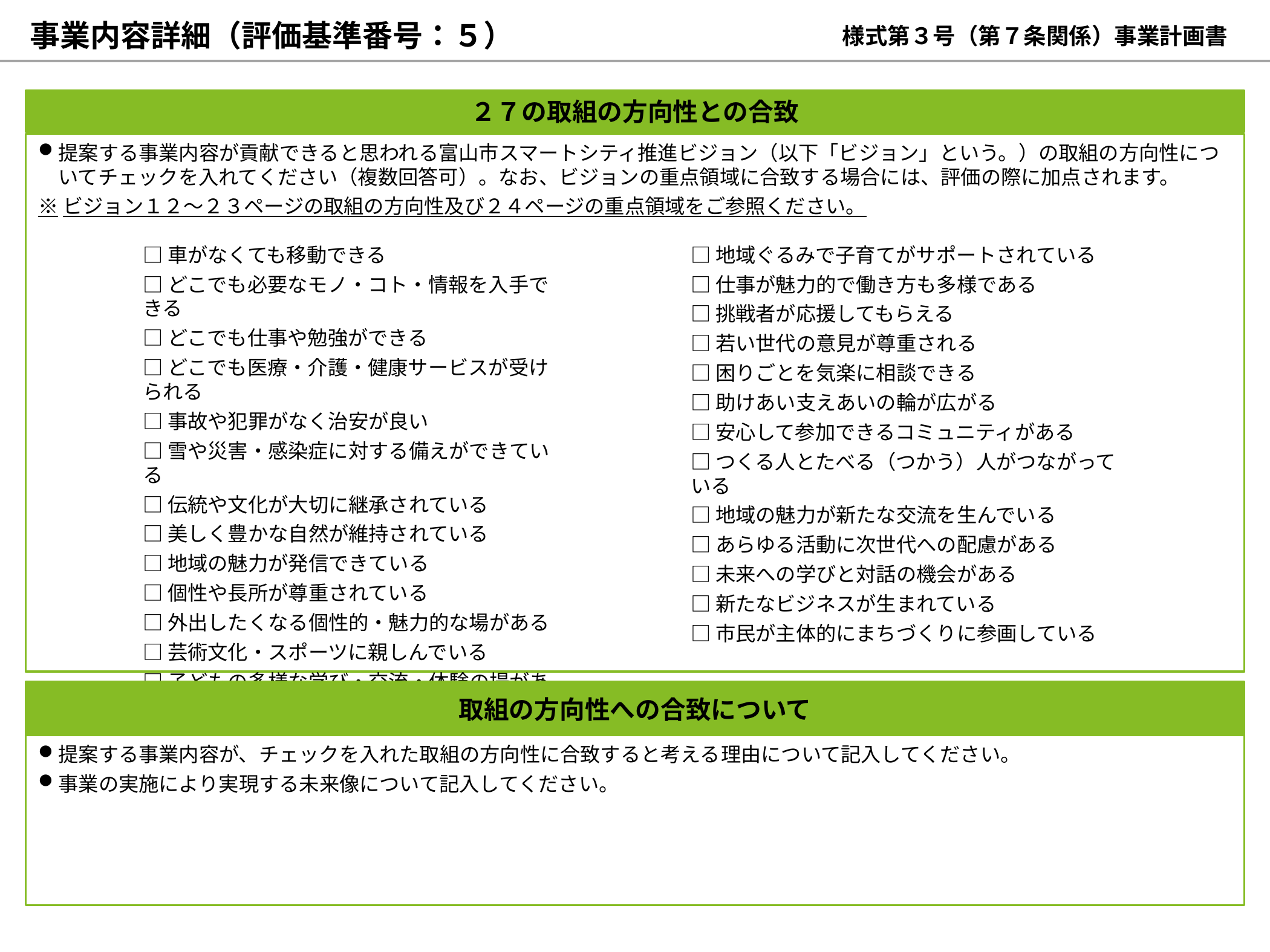

事業内容詳細（評価基準番号：５）
様式第３号（第７条関係）事業計画書

２７の取組の方向性との合致

提案する事業内容が貢献できると思われる富山市スマートシティ推進ビジョン（以下「ビジョン」という。）の取組の方向性についてチェックを入れてください（複数回答可）。なお、ビジョンの重点領域に合致する場合には、評価の際に加点されます。
※ビジョン１２～２３ページの取組の方向性及び２４ページの重点領域をご参照ください。

□車がなくても移動できる
□どこでも必要なモノ・コト・情報を入手できる
□どこでも仕事や勉強ができる
□どこでも医療・介護・健康サービスが受けられる
□事故や犯罪がなく治安が良い
□雪や災害・感染症に対する備えができている
□伝統や文化が大切に継承されている
□美しく豊かな自然が維持されている
□地域の魅力が発信できている
□個性や長所が尊重されている
□外出したくなる個性的・魅力的な場がある
□芸術文化・スポーツに親しんでいる
□子どもの多様な学び・交流・体験の場がある
□学校に行くのが楽しみになる

□地域ぐるみで子育てがサポートされている
□仕事が魅力的で働き方も多様である
□挑戦者が応援してもらえる
□若い世代の意見が尊重される
□困りごとを気楽に相談できる
□助けあい支えあいの輪が広がる
□安心して参加できるコミュニティがある
□つくる人とたべる（つかう）人がつながっている
□地域の魅力が新たな交流を生んでいる
□あらゆる活動に次世代への配慮がある
□未来への学びと対話の機会がある
□新たなビジネスが生まれている
□市民が主体的にまちづくりに参画している
取組の方向性への合致について
提案する事業内容が、チェックを入れた取組の方向性に合致すると考える理由について記入してください。
事業の実施により実現する未来像について記入してください。